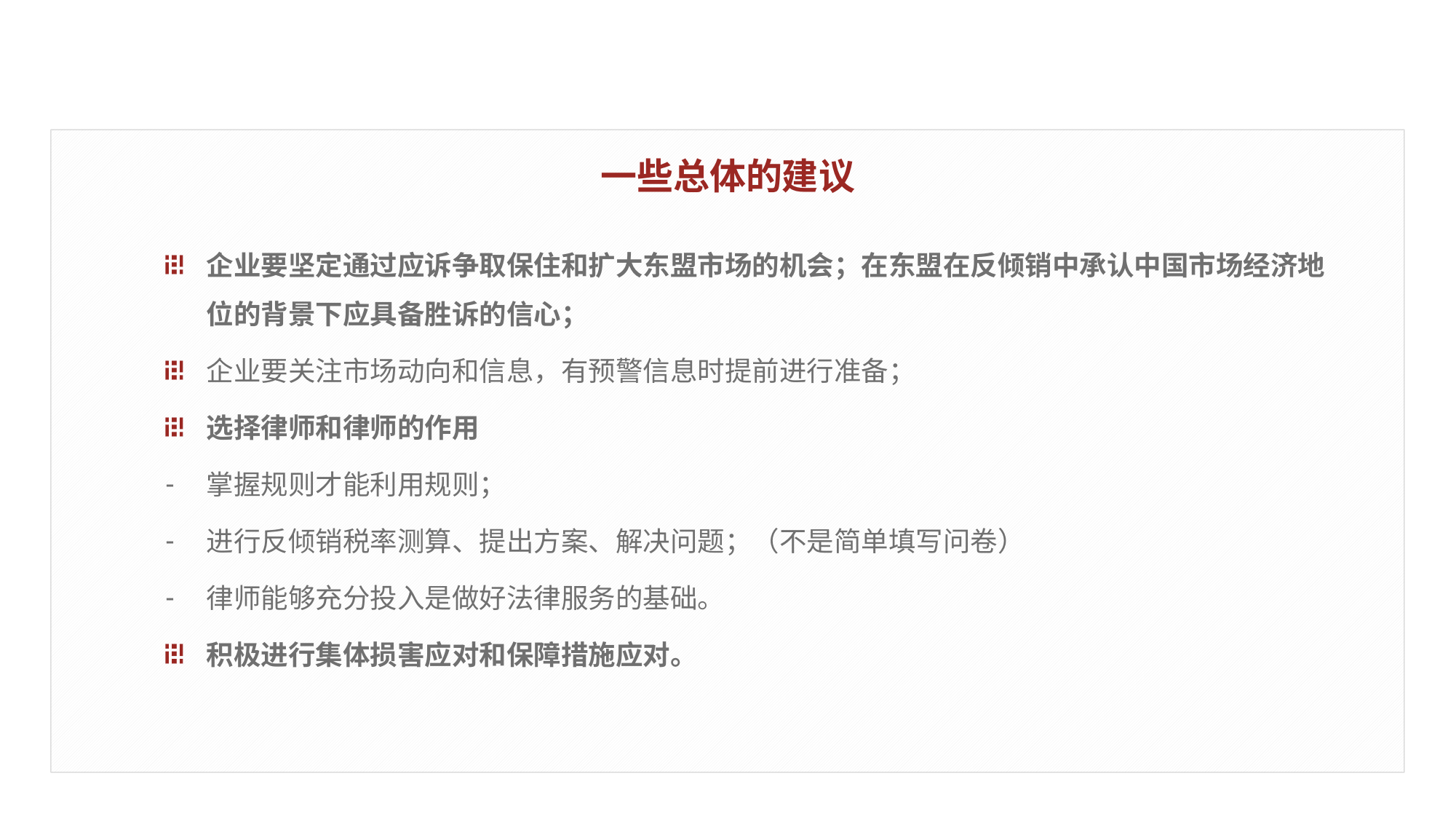

一些总体的建议
企业要坚定通过应诉争取保住和扩大东盟市场的机会；在东盟在反倾销中承认中国市场经济地位的背景下应具备胜诉的信心；
企业要关注市场动向和信息，有预警信息时提前进行准备；
选择律师和律师的作用
掌握规则才能利用规则；
进行反倾销税率测算、提出方案、解决问题；（不是简单填写问卷）
律师能够充分投入是做好法律服务的基础。
积极进行集体损害应对和保障措施应对。